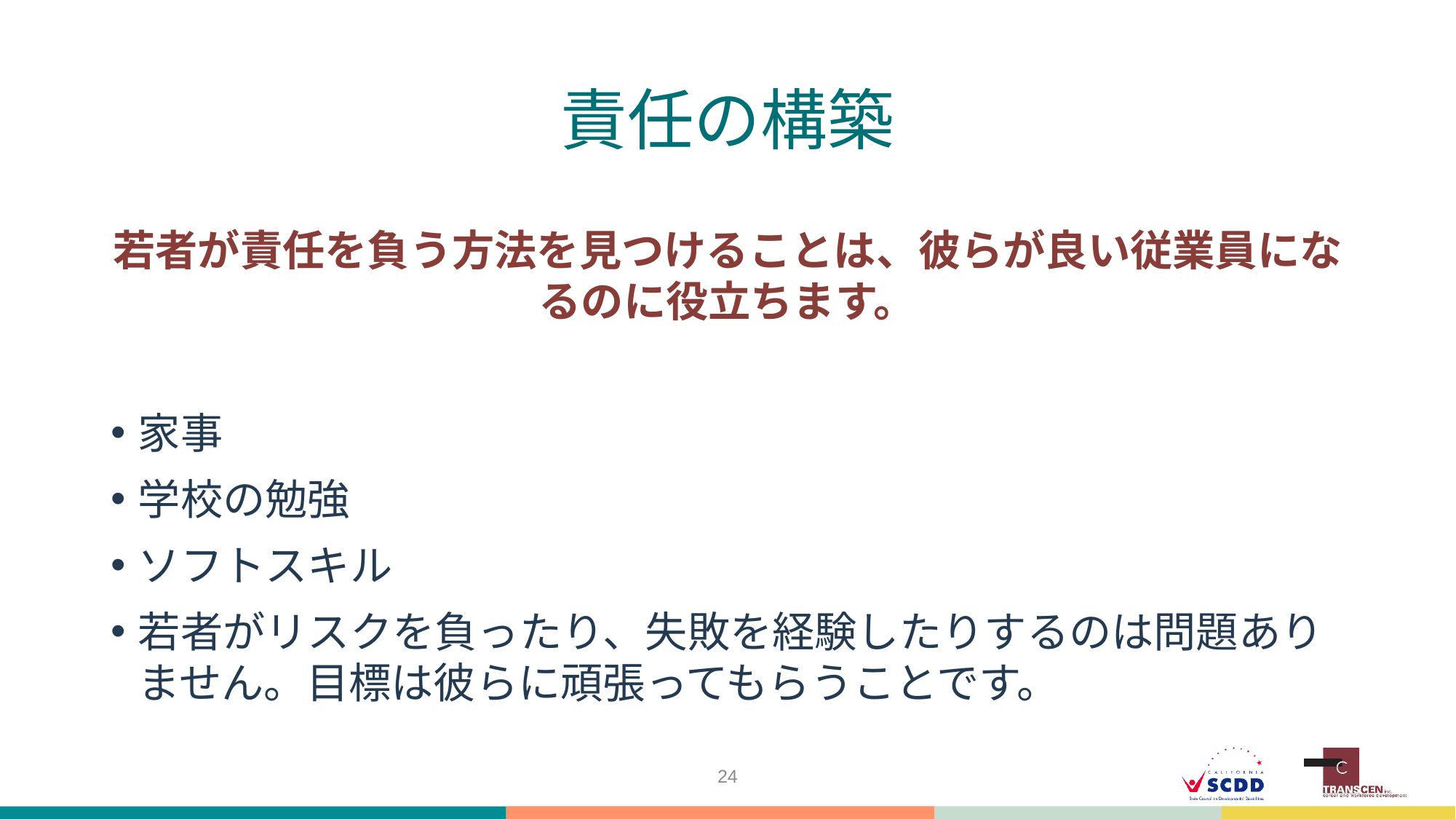

# 責任の構築
若者が責任を負う方法を見つけることは、彼らが良い従業員になるのに役立ちます。

家事
学校の勉強
ソフトスキル
若者がリスクを負ったり、失敗を経験したりするのは問題ありません。目標は彼らに頑張ってもらうことです。
24